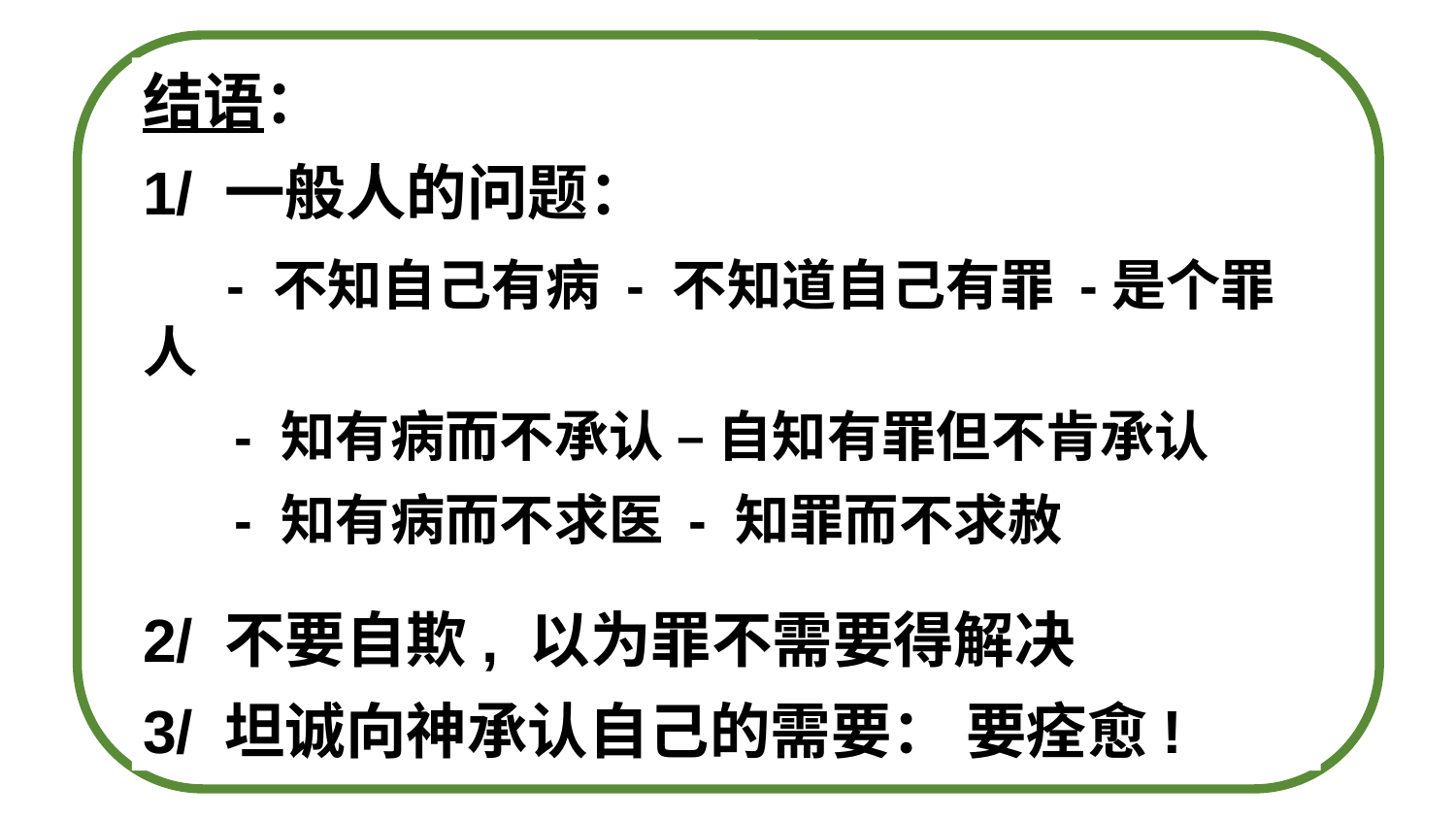

结语：
1/ 一般人的问题：
     - 不知自己有病 - 不知道自己有罪 -是个罪人
      - 知有病而不承认 – 自知有罪但不肯承认
      - 知有病而不求医 - 知罪而不求赦

2/ 不要自欺, 以为罪不需要得解决
3/ 坦诚向神承认自己的需要： 要痊愈!